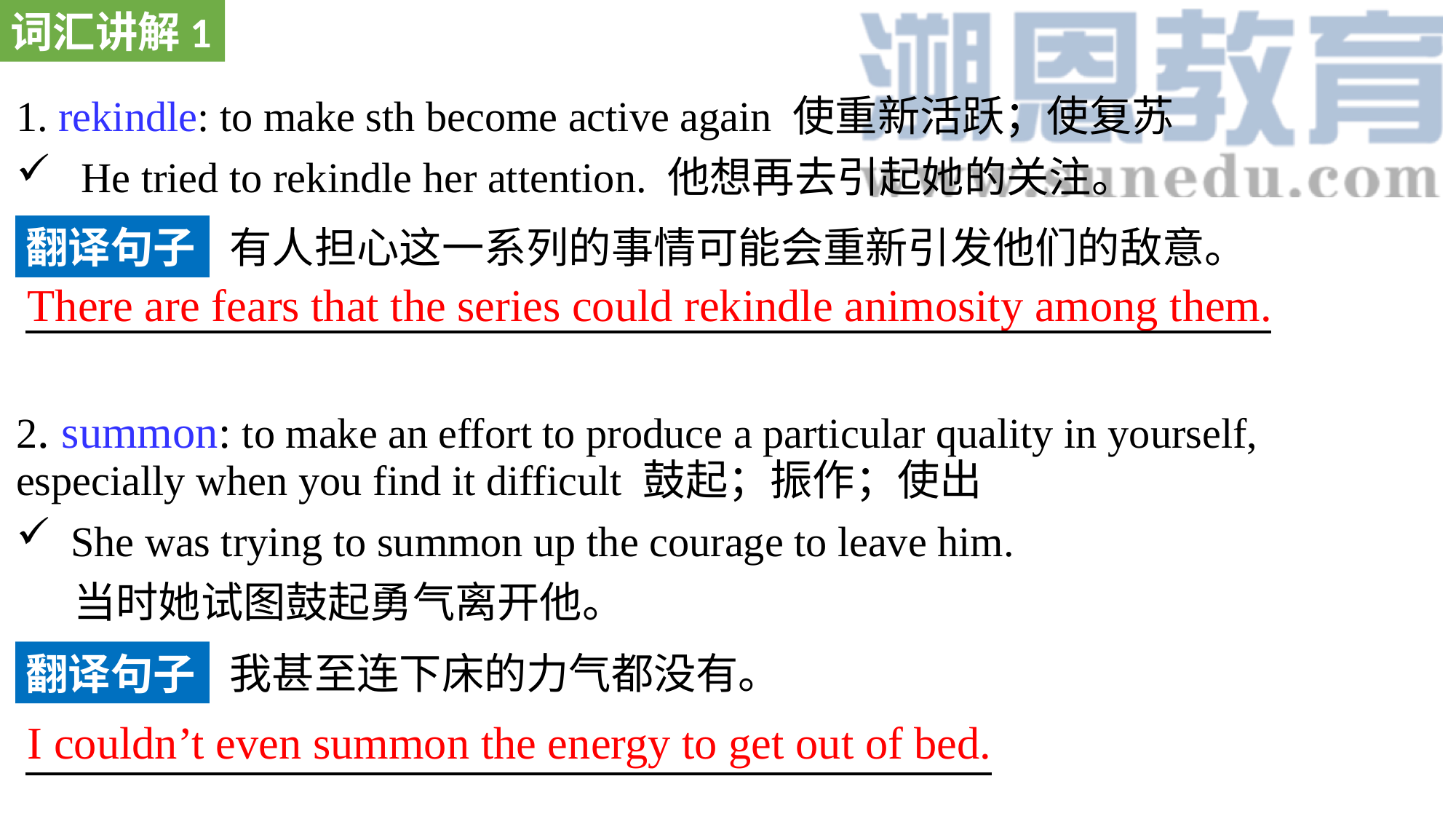

词汇讲解1
1. rekindle: to make sth become active again 使重新活跃；使复苏
 He tried to rekindle her attention. 他想再去引起她的关注。

2. summon: to make an effort to produce a particular quality in yourself, especially when you find it difficult 鼓起；振作；使出
She was trying to summon up the courage to leave him.
     当时她试图鼓起勇气离开他。
有人担心这一系列的事情可能会重新引发他们的敌意。
翻译句子
There are fears that the series could rekindle animosity among them.
我甚至连下床的力气都没有。
翻译句子
I couldn’t even summon the energy to get out of bed.